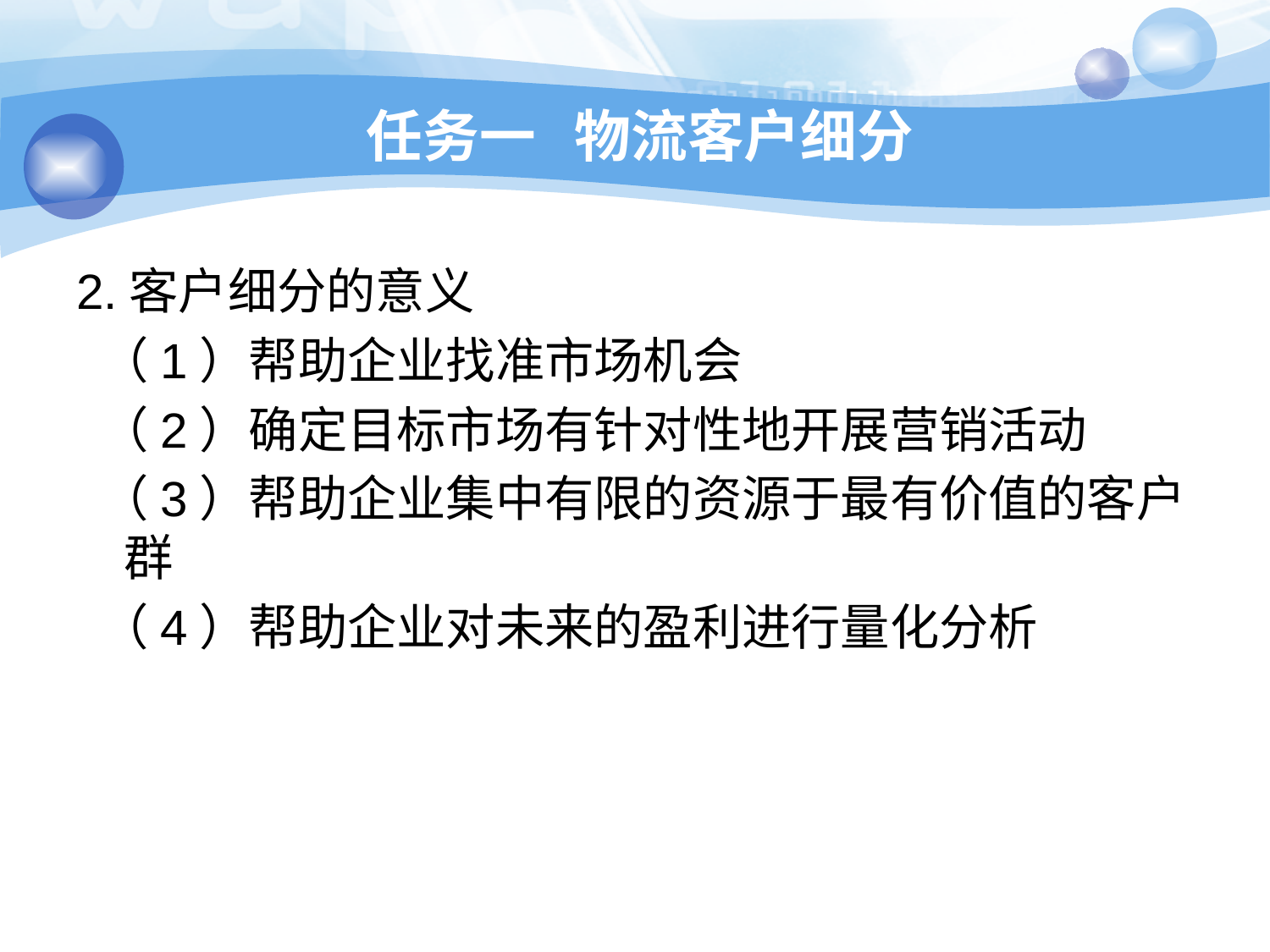

# 任务一   物流客户细分
2.客户细分的意义
 （1）帮助企业找准市场机会
 （2）确定目标市场有针对性地开展营销活动
 （3）帮助企业集中有限的资源于最有价值的客户群
 （4）帮助企业对未来的盈利进行量化分析